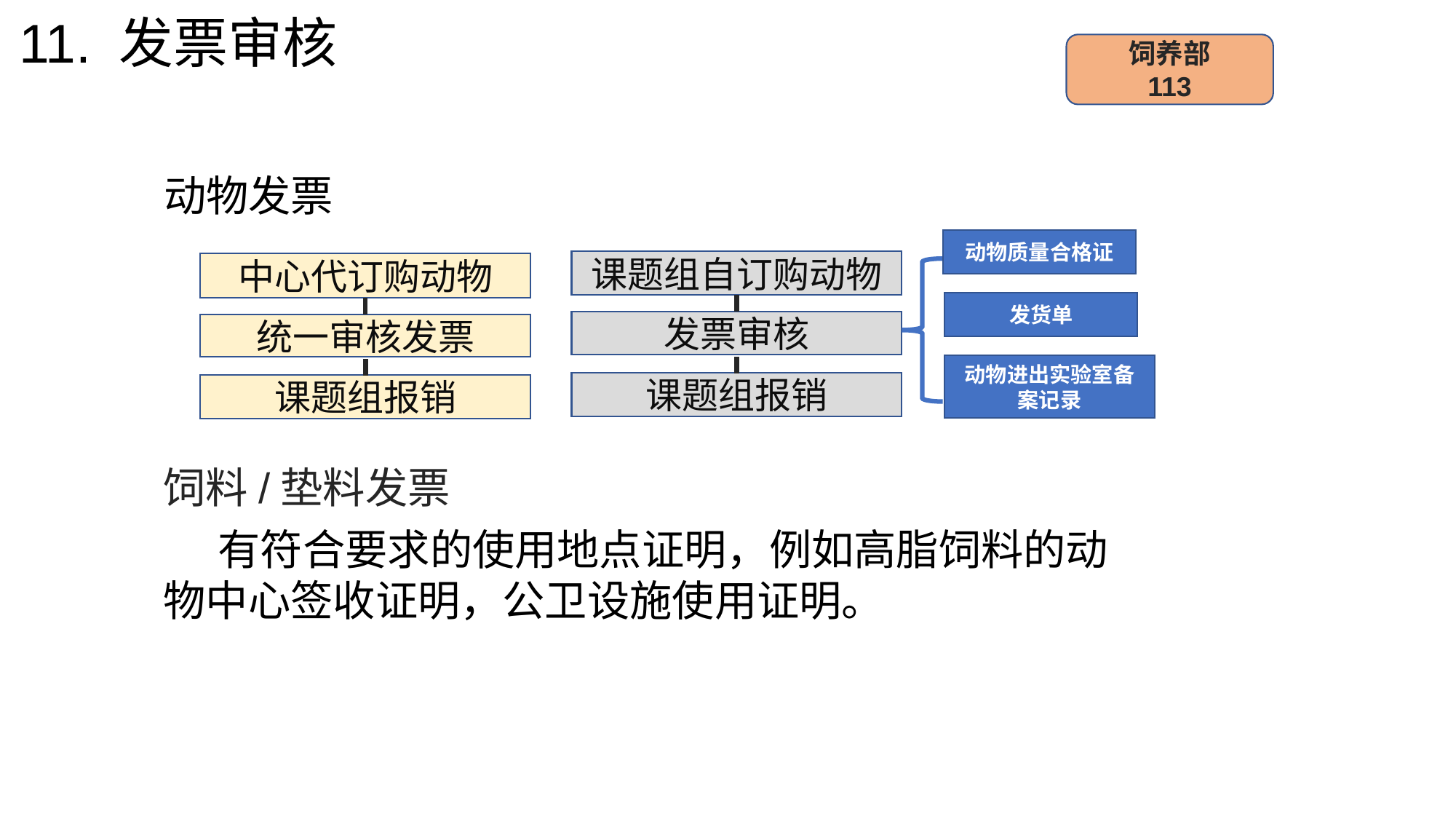

11. 发票审核
饲养部
113
动物发票
动物质量合格证
课题组自订购动物
中心代订购动物

发货单
发票审核
统一审核发票
动物进出实验室备案记录
课题组报销
课题组报销
饲料/垫料发票
有符合要求的使用地点证明，例如高脂饲料的动物中心签收证明，公卫设施使用证明。
42